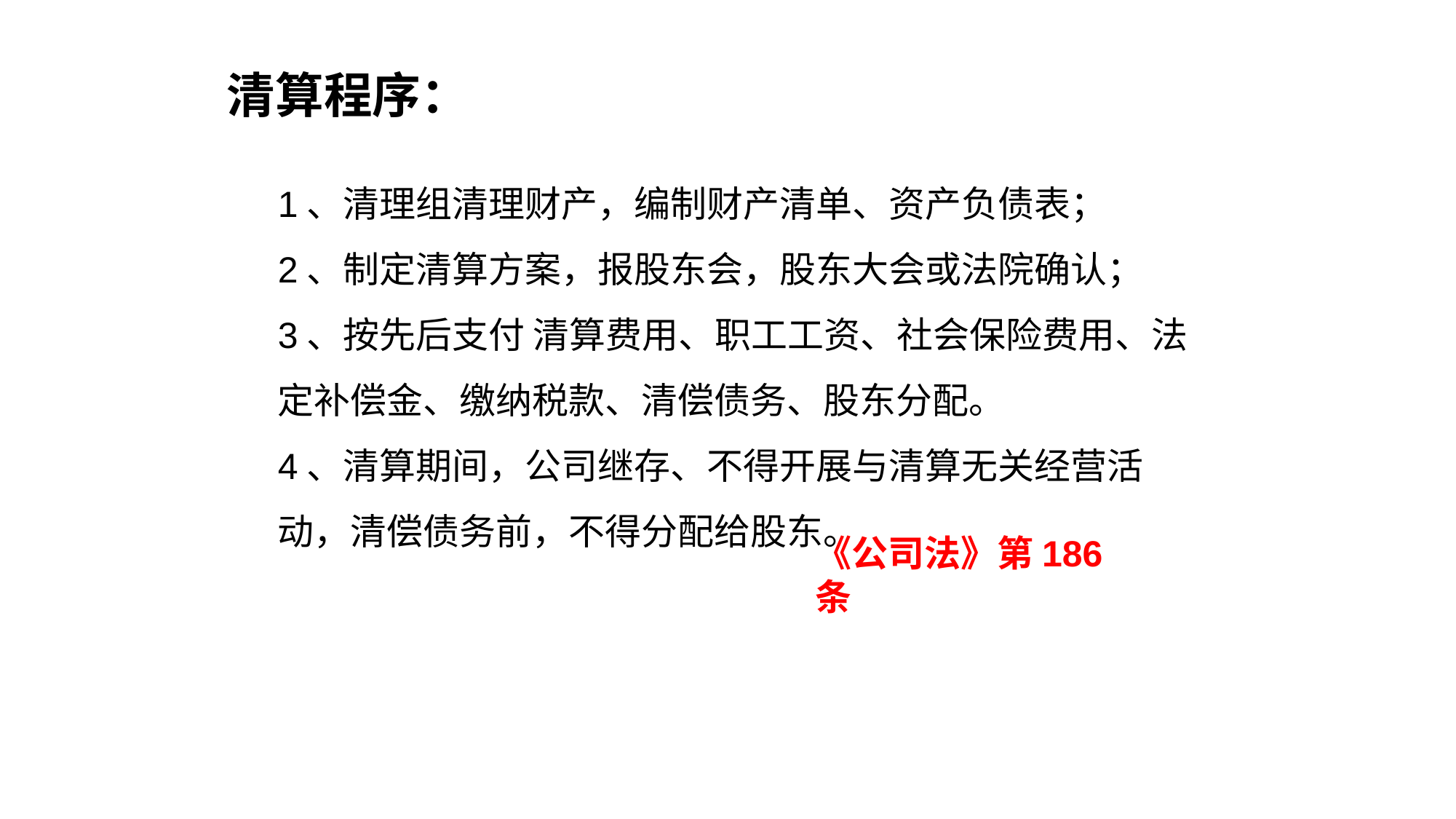

清算程序：
1、清理组清理财产，编制财产清单、资产负债表；
2、制定清算方案，报股东会，股东大会或法院确认；
3、按先后支付 清算费用、职工工资、社会保险费用、法定补偿金、缴纳税款、清偿债务、股东分配。
4、清算期间，公司继存、不得开展与清算无关经营活动，清偿债务前，不得分配给股东。
《公司法》第186条